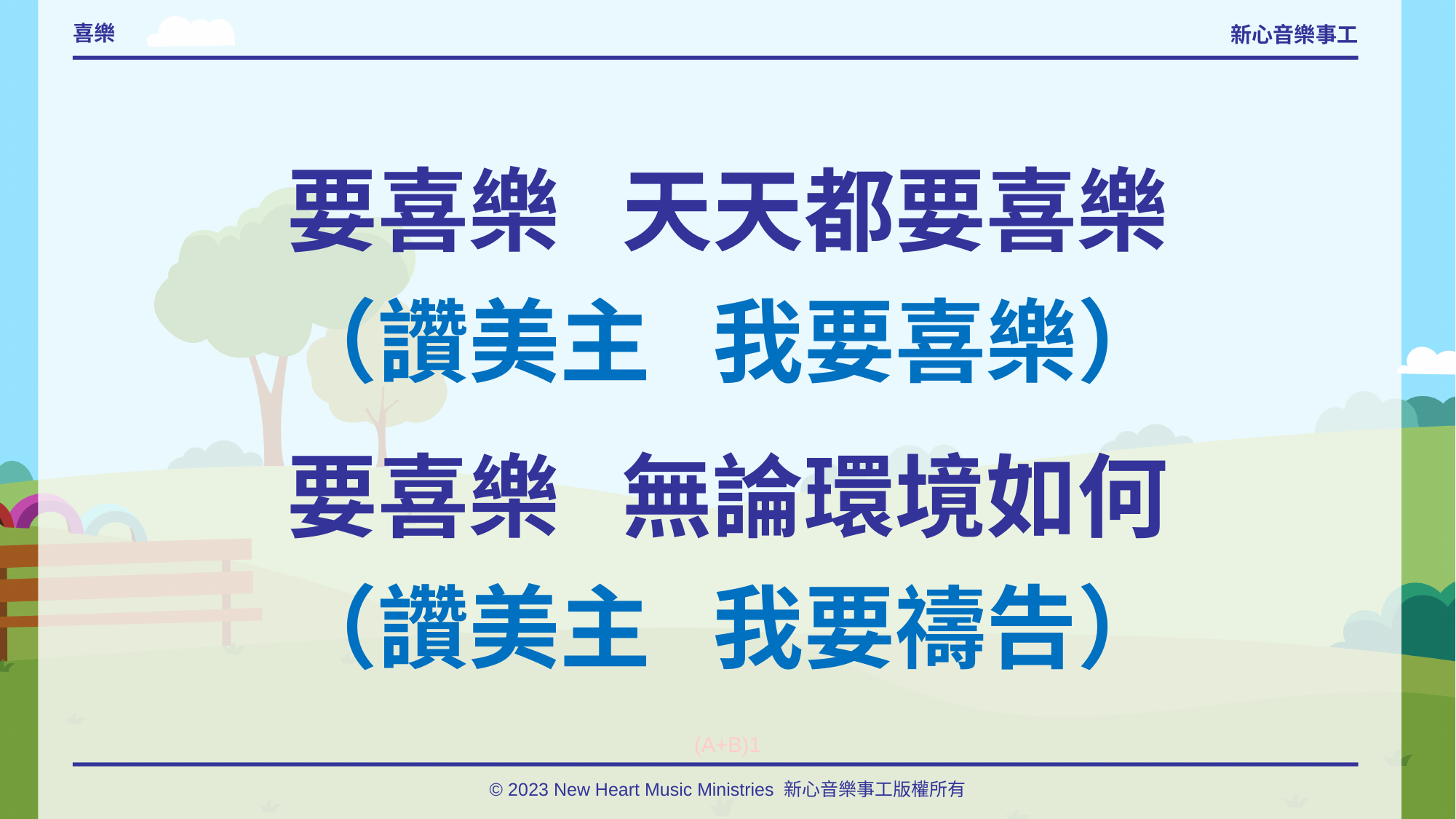

# 喜樂
要喜樂   天天都要喜樂
（讚美主   我要喜樂）
要喜樂   無論環境如何
（讚美主   我要禱告）
(A+B)1
© 2023 New Heart Music Ministries 新心音樂事工版權所有